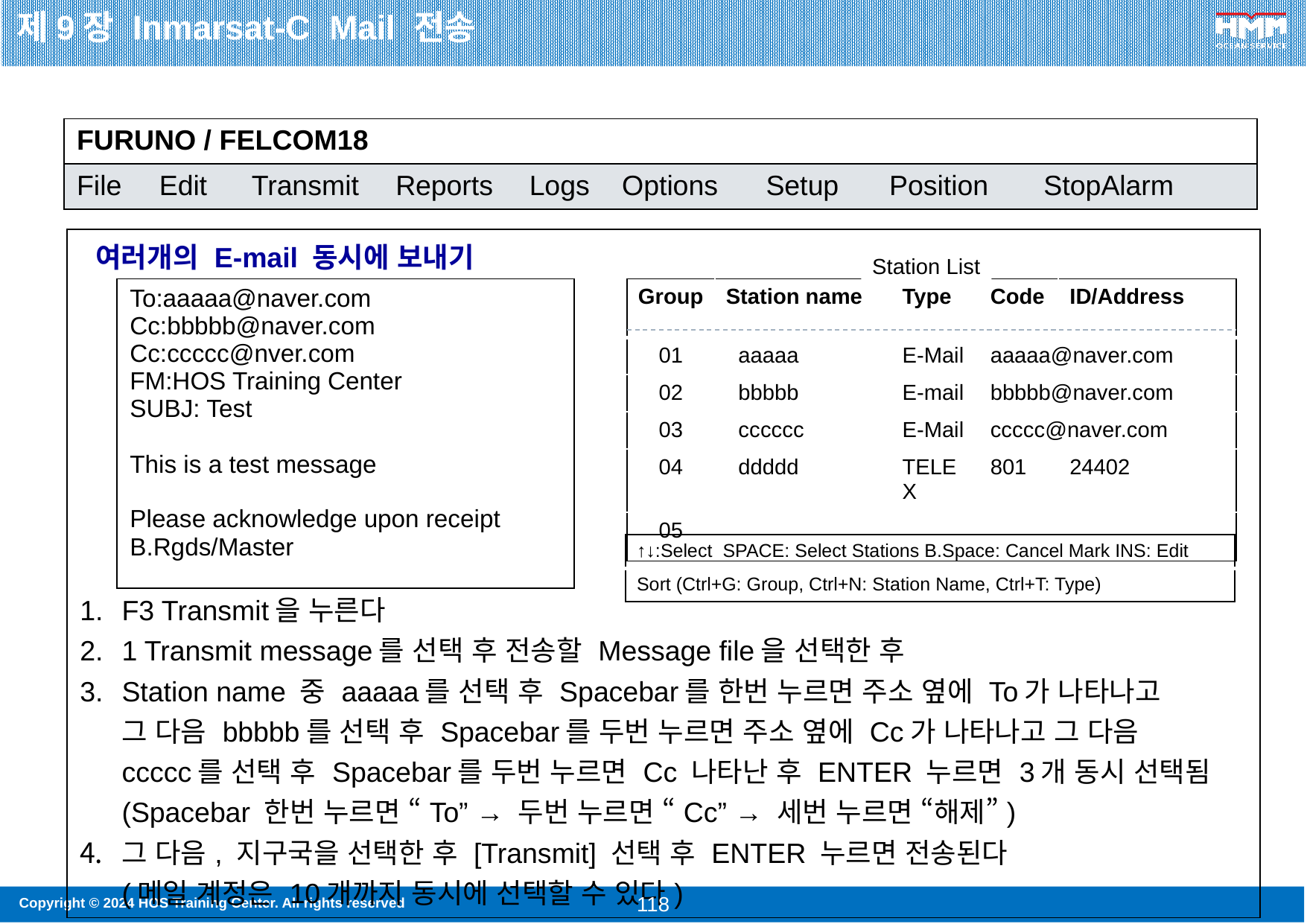

제9장 Inmarsat-C  Mail 전송
| FURUNO / FELCOM18 |  |  |  |  |  |  |  |  |
| --- | --- | --- | --- | --- | --- | --- | --- | --- |
| File | Edit | Transmit | Reports | Logs | Options | Setup | Position | StopAlarm |
| 여러개의 E-mail 동시에 보내기 F3 Transmit을 누른다 1 Transmit message를 선택 후 전송할 Message file을 선택한 후 Station name 중 aaaaa를 선택 후 Spacebar를 한번 누르면 주소 옆에 To가 나타나고 그 다음 bbbbb를 선택 후 Spacebar를 두번 누르면 주소 옆에 Cc가 나타나고 그 다음 ccccc를 선택 후 Spacebar를 두번 누르면 Cc 나타난 후 ENTER 누르면 3개 동시 선택됨 (Spacebar 한번 누르면 “To” → 두번 누르면 “Cc” → 세번 누르면 “해제”) 그 다음, 지구국을 선택한 후 [Transmit] 선택 후 ENTER 누르면 전송된다 (메일 계정은 10개까지 동시에 선택할 수 있다) |
| --- |
Station List
| To:aaaaa@naver.com Cc:bbbbb@naver.com Cc:ccccc@nver.com FM:HOS Training Center SUBJ: Test This is a test message Please acknowledge upon receipt B.Rgds/Master |
| --- |
| Group | Station name | Type | Code | ID/Address |
| --- | --- | --- | --- | --- |
| 01 | aaaaa | E-Mail | aaaaa@naver.com |  |
| 02 | bbbbb | E-mail | bbbbb@naver.com |  |
| 03 | cccccc | E-Mail | ccccc@naver.com |  |
| 04 | ddddd | TELEX | 801 | 24402 |
| 05 |  |  |  |  |
This is a test message
Please acknowledge upon receipt

Please confirm upon receipt

Please acknowledge receipt
of this message
| ↑↓:Select SPACE: Select Stations B.Space: Cancel Mark INS: Edit |
| --- |
| Sort (Ctrl+G: Group, Ctrl+N: Station Name, Ctrl+T: Type) |
118